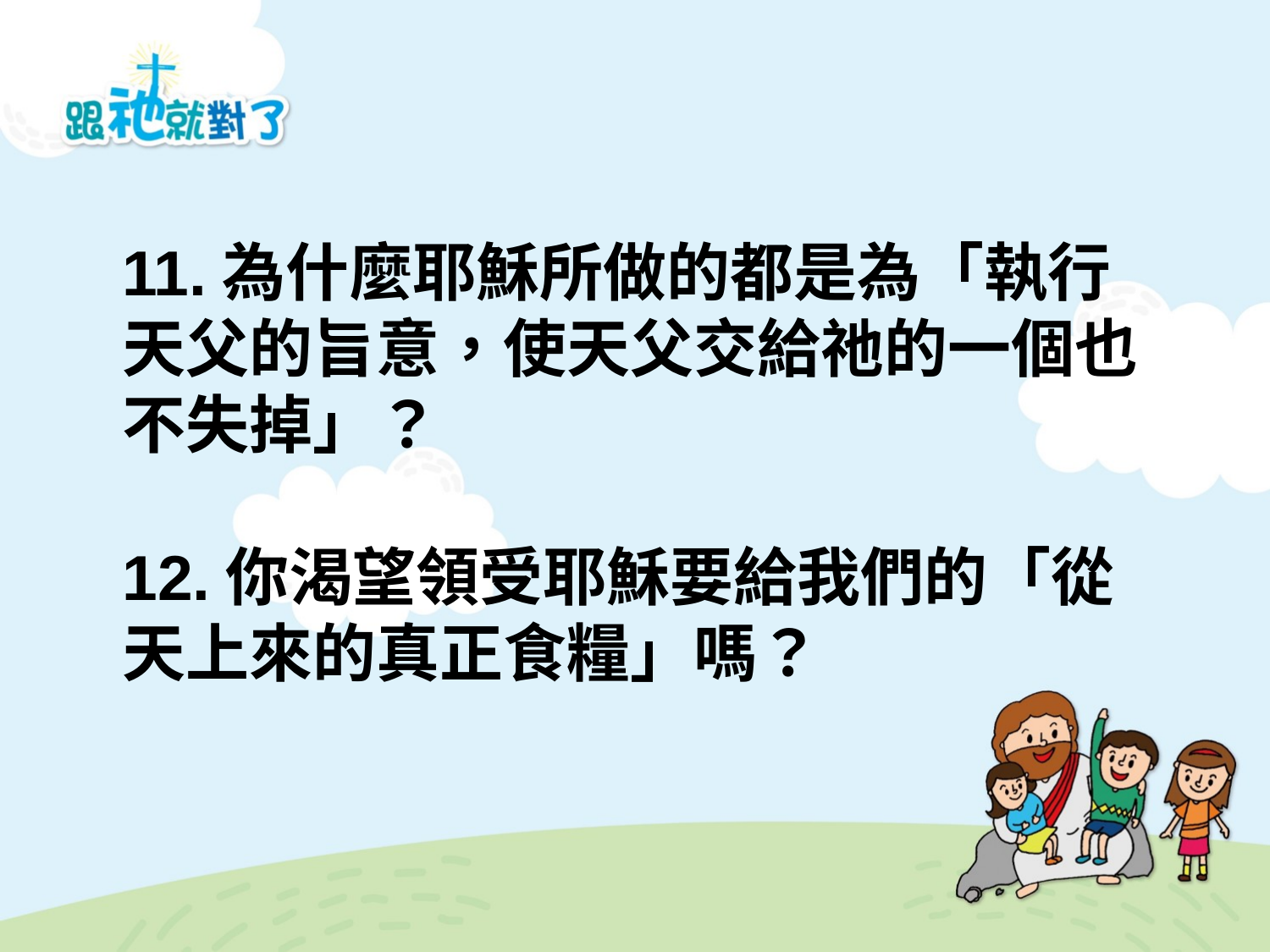

11.為什麼耶穌所做的都是為「執行天父的旨意，使天父交給祂的一個也不失掉」？

12.你渴望領受耶穌要給我們的「從天上來的真正食糧」嗎？